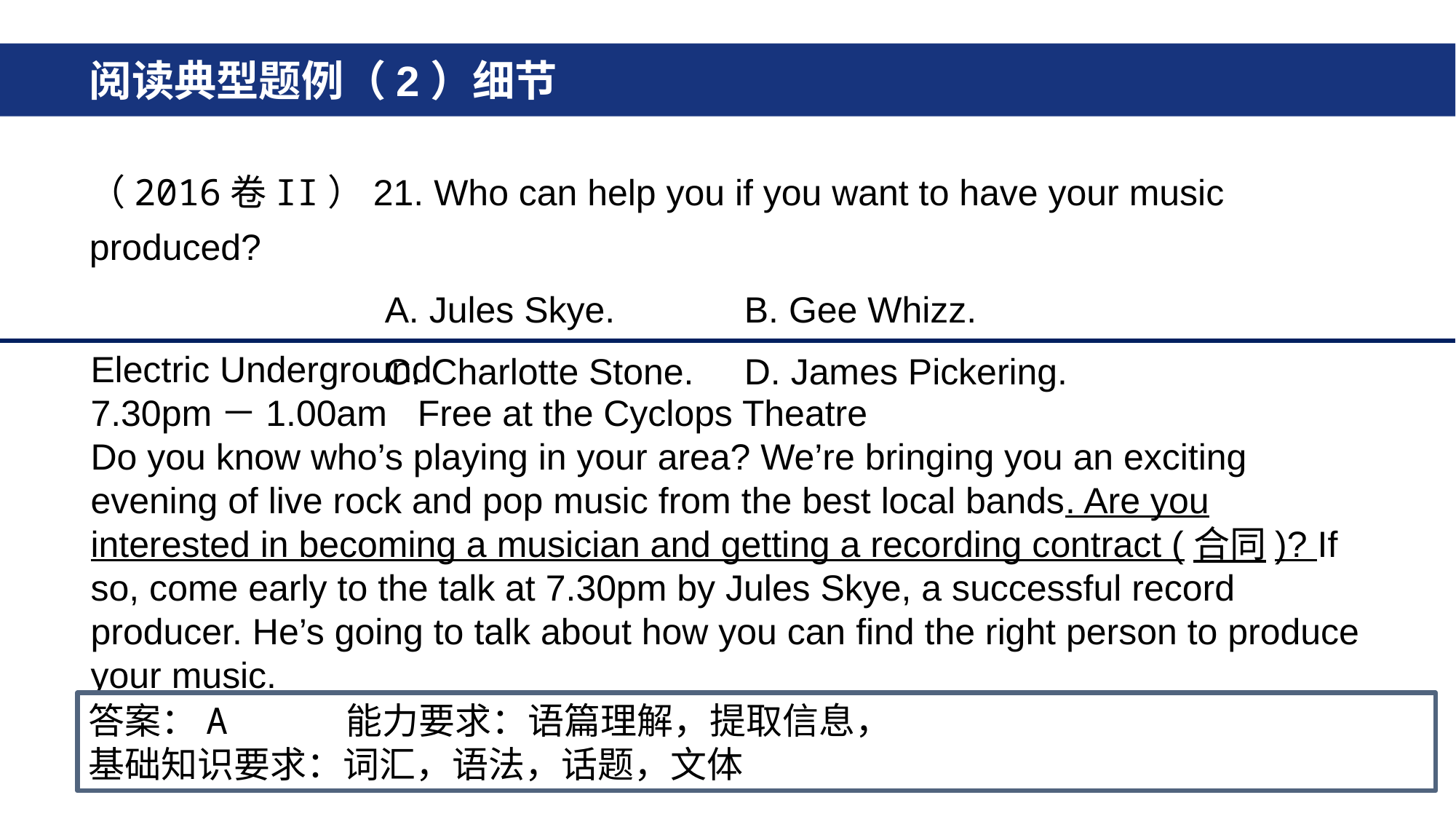

# 阅读典型题例（2）细节
（2016卷II）21. Who can help you if you want to have your music produced?
                             A. Jules Skye.     	B. Gee Whizz.
                             C. Charlotte Stone.	D. James Pickering.

Electric Underground
7.30pm－1.00am   Free at the Cyclops Theatre
Do you know who’s playing in your area? We’re bringing you an exciting evening of live rock and pop music from the best local bands. Are you interested in becoming a musician and getting a recording contract (合同)? If so, come early to the talk at 7.30pm by Jules Skye, a successful record producer. He’s going to talk about how you can find the right person to produce your music.

答案：A     能力要求：语篇理解，提取信息，
基础知识要求：词汇，语法，话题，文体